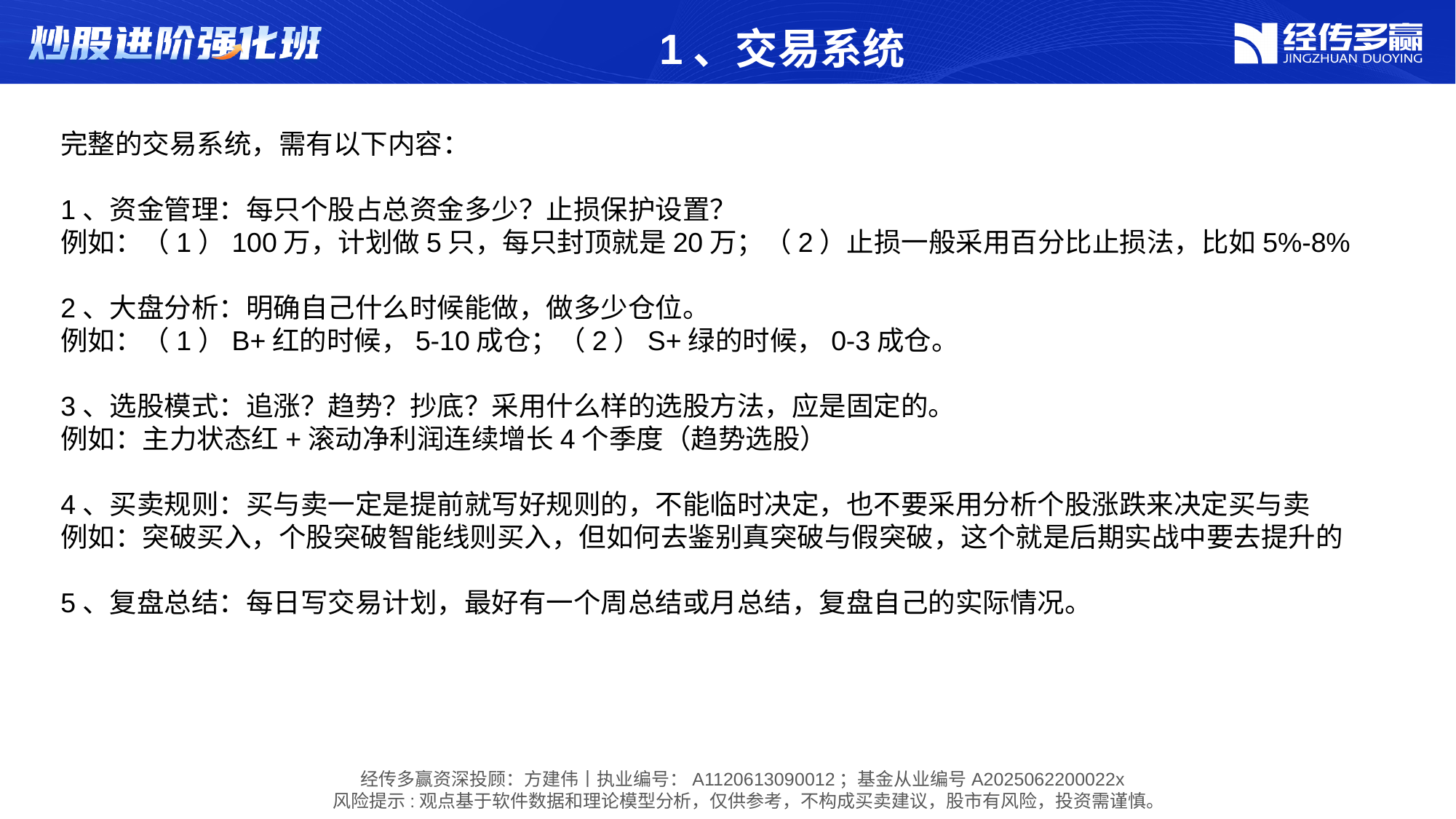

1、交易系统
完整的交易系统，需有以下内容：

1、资金管理：每只个股占总资金多少？止损保护设置？
例如：（1）100万，计划做5只，每只封顶就是20万；（2）止损一般采用百分比止损法，比如5%-8%

2、大盘分析：明确自己什么时候能做，做多少仓位。
例如：（1）B+红的时候，5-10成仓；（2）S+绿的时候，0-3成仓。

3、选股模式：追涨？趋势？抄底？采用什么样的选股方法，应是固定的。
例如：主力状态红+滚动净利润连续增长4个季度（趋势选股）

4、买卖规则：买与卖一定是提前就写好规则的，不能临时决定，也不要采用分析个股涨跌来决定买与卖
例如：突破买入，个股突破智能线则买入，但如何去鉴别真突破与假突破，这个就是后期实战中要去提升的

5、复盘总结：每日写交易计划，最好有一个周总结或月总结，复盘自己的实际情况。